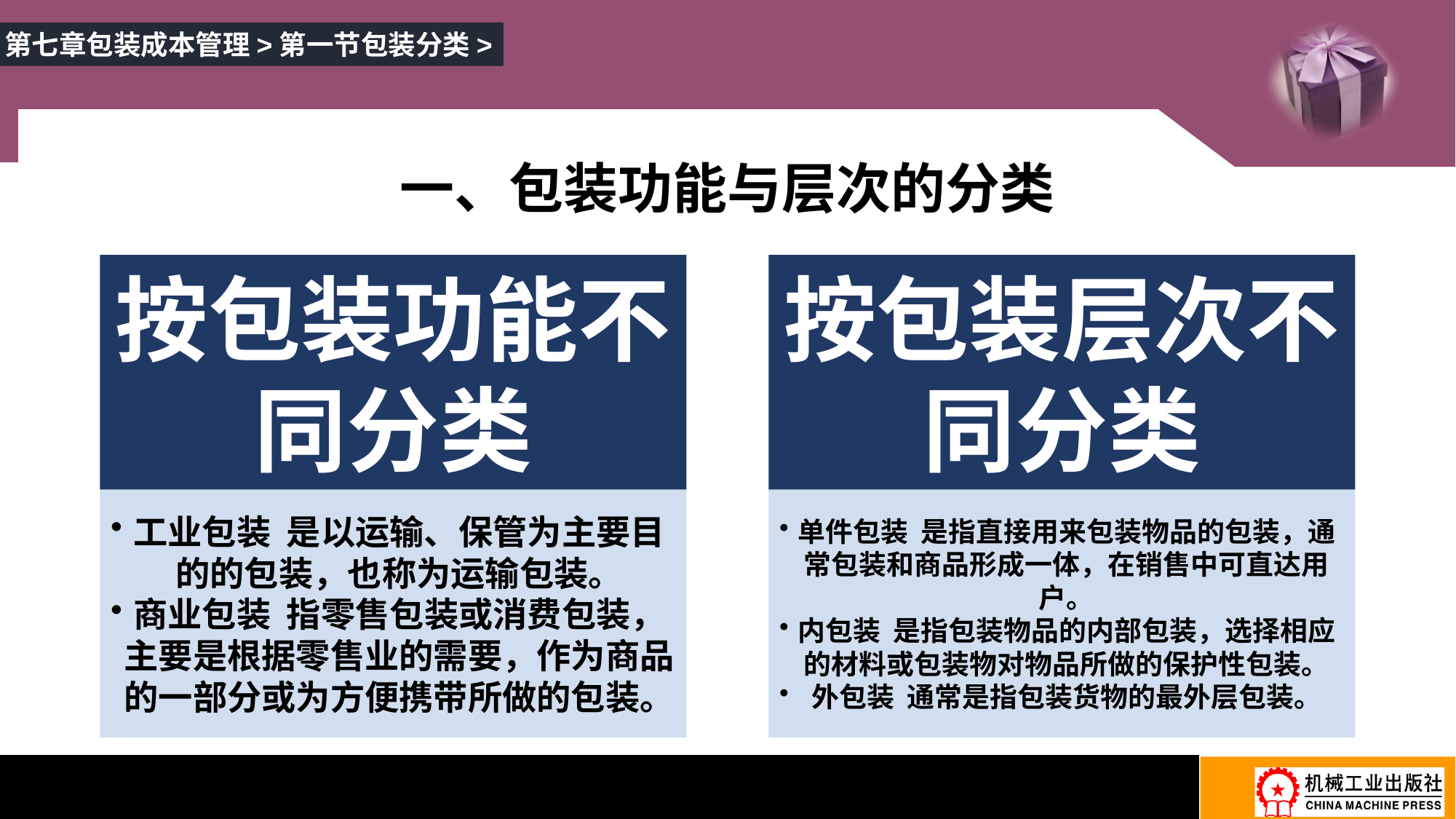

第七章包装成本管理>第一节包装分类>
# 一、包装功能与层次的分类
按包装功能不同分类
工业包装  是以运输、保管为主要目的的包装，也称为运输包装。
按包装层次不同分类
单件包装  是指直接用来包装物品的包装，通常包装和商品形成一体，在销售中可直达用户。
商业包装  指零售包装或消费包装，主要是根据零售业的需要，作为商品的一部分或为方便携带所做的包装。
外包装  通常是指包装货物的最外层包装。
内包装  是指包装物品的内部包装，选择相应的材料或包装物对物品所做的保护性包装。